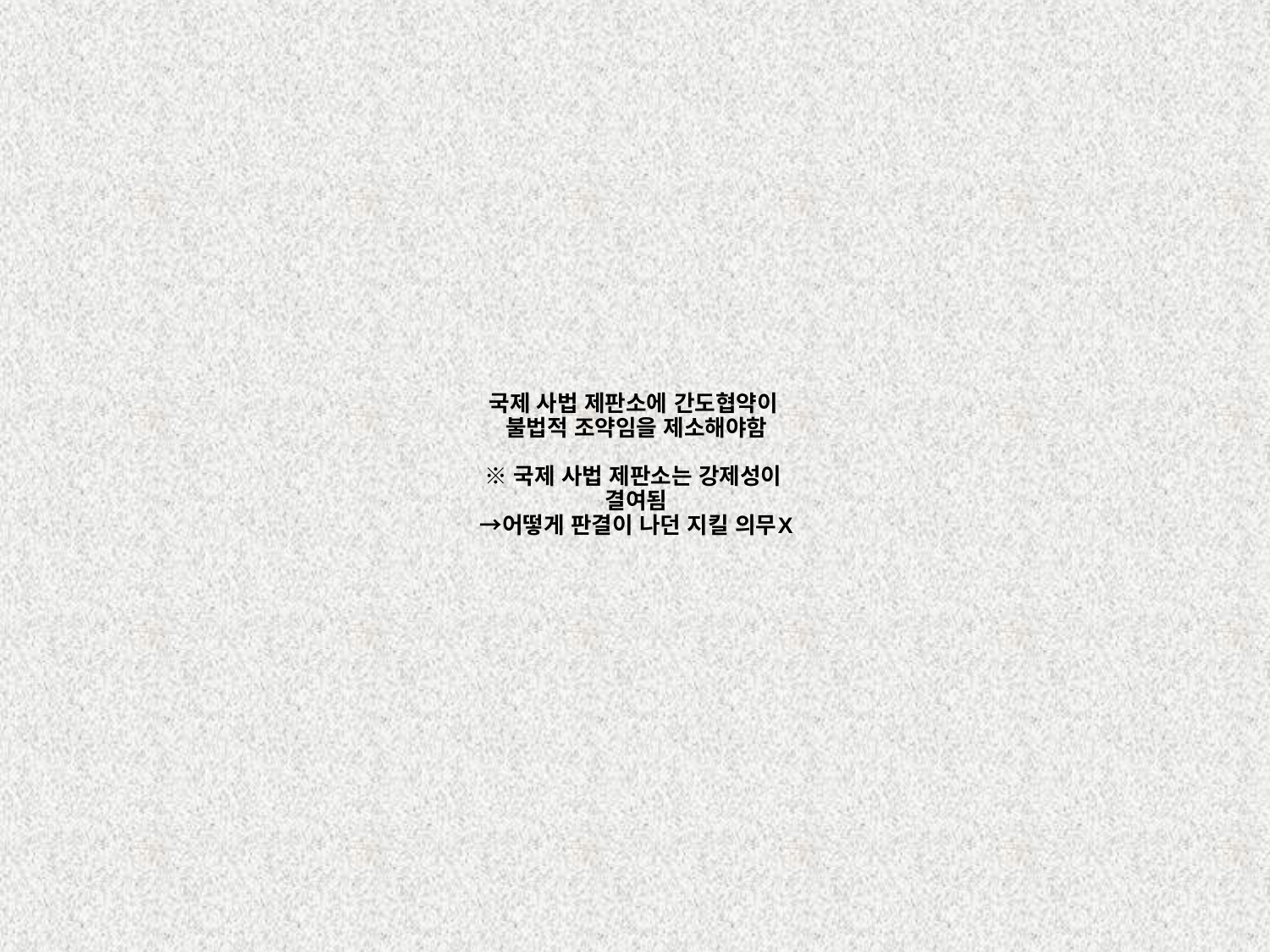

# 국제 사법 제판소에 간도협약이 불법적 조약임을 제소해야함 ※ 국제 사법 제판소는 강제성이 결여됨 →어떻게 판결이 나던 지킬 의무X